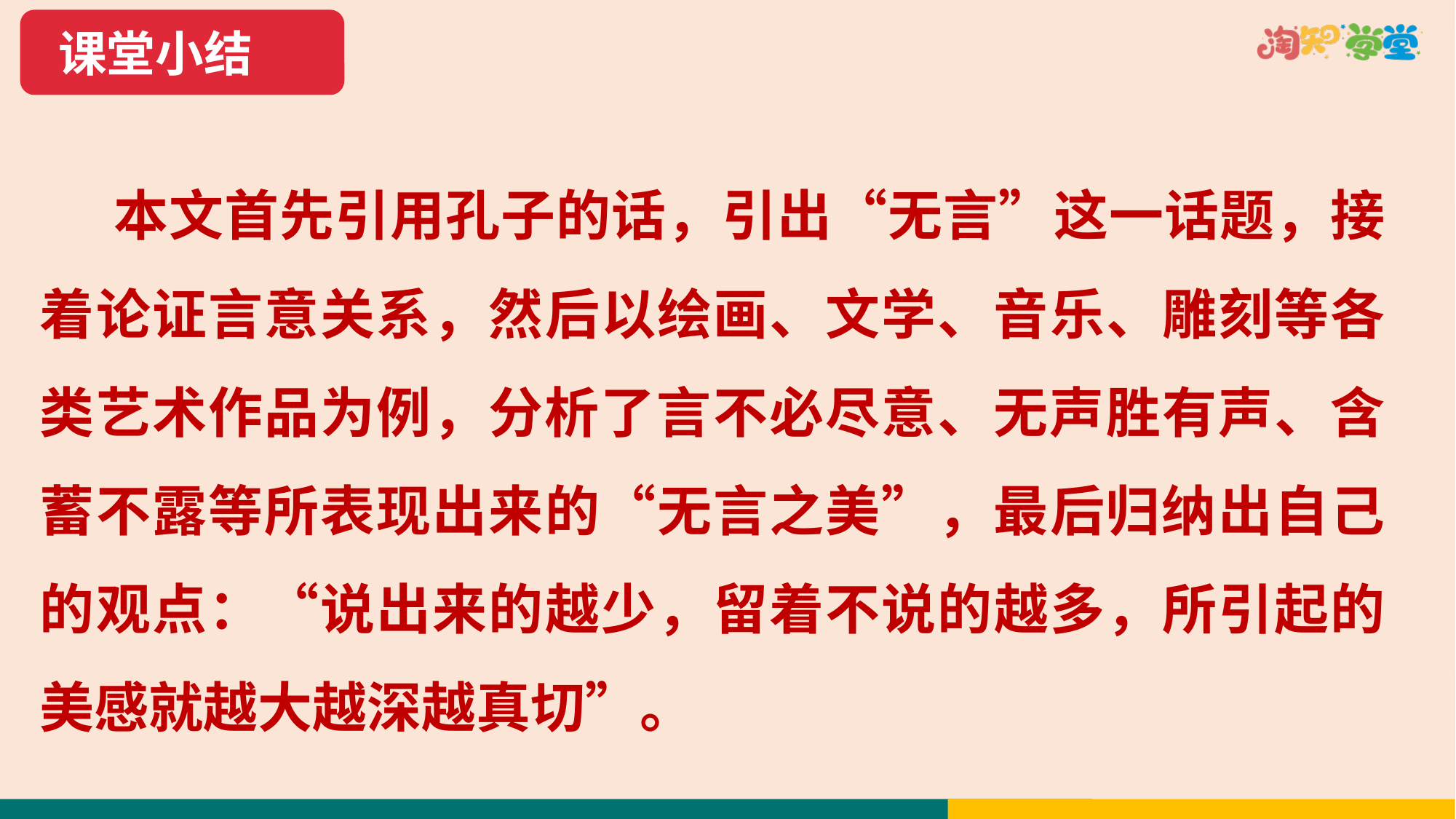

课堂小结
    本文首先引用孔子的话，引出“无言”这一话题，接着论证言意关系，然后以绘画、文学、音乐、雕刻等各类艺术作品为例，分析了言不必尽意、无声胜有声、含蓄不露等所表现出来的“无言之美”，最后归纳出自己的观点：“说出来的越少，留着不说的越多，所引起的美感就越大越深越真切”。